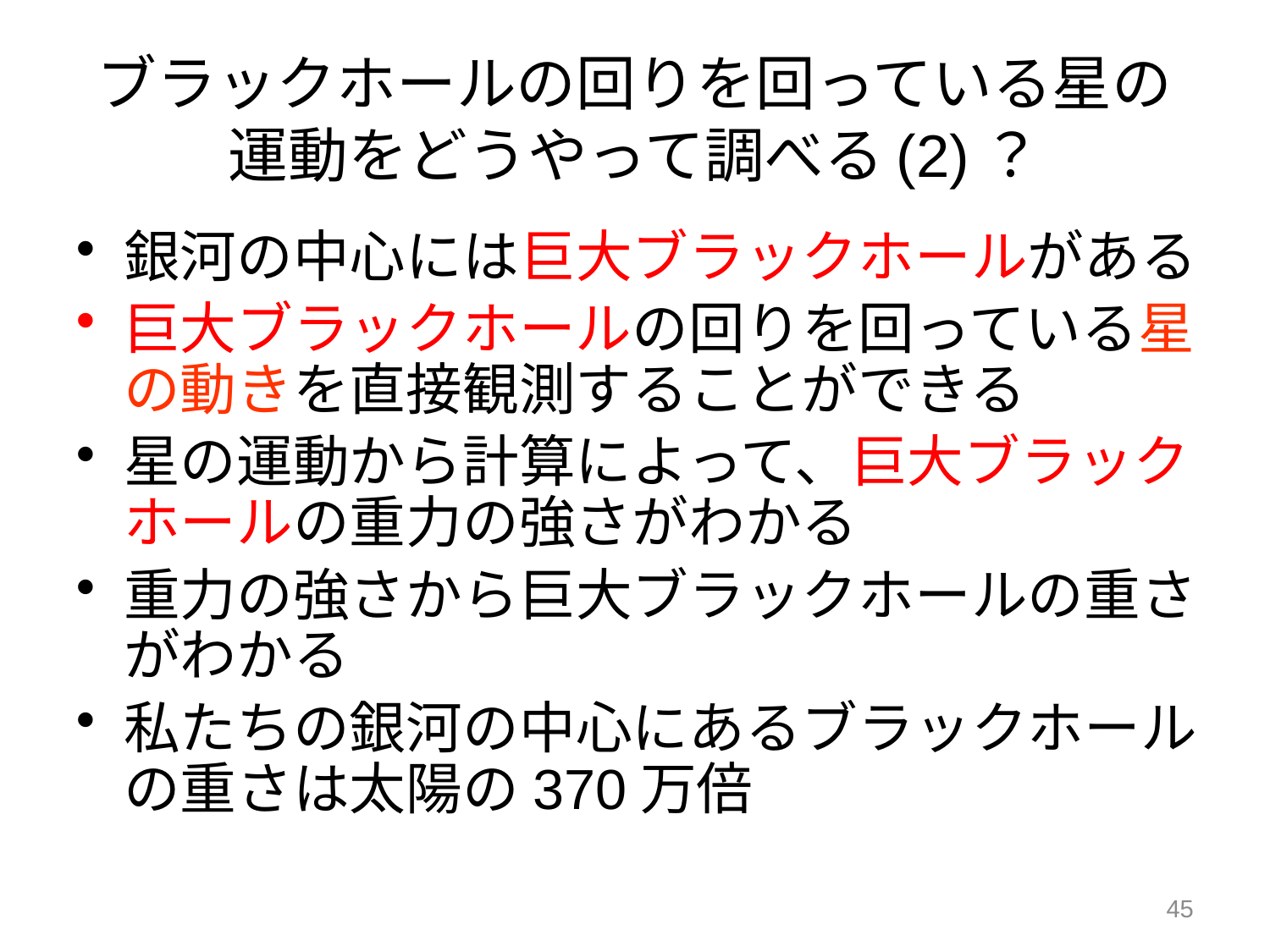

# ブラックホールの回りを回っている星の運動をどうやって調べる(2)？
銀河の中心には巨大ブラックホールがある
巨大ブラックホールの回りを回っている星の動きを直接観測することができる
星の運動から計算によって、巨大ブラックホールの重力の強さがわかる
重力の強さから巨大ブラックホールの重さがわかる
私たちの銀河の中心にあるブラックホールの重さは太陽の370万倍
45